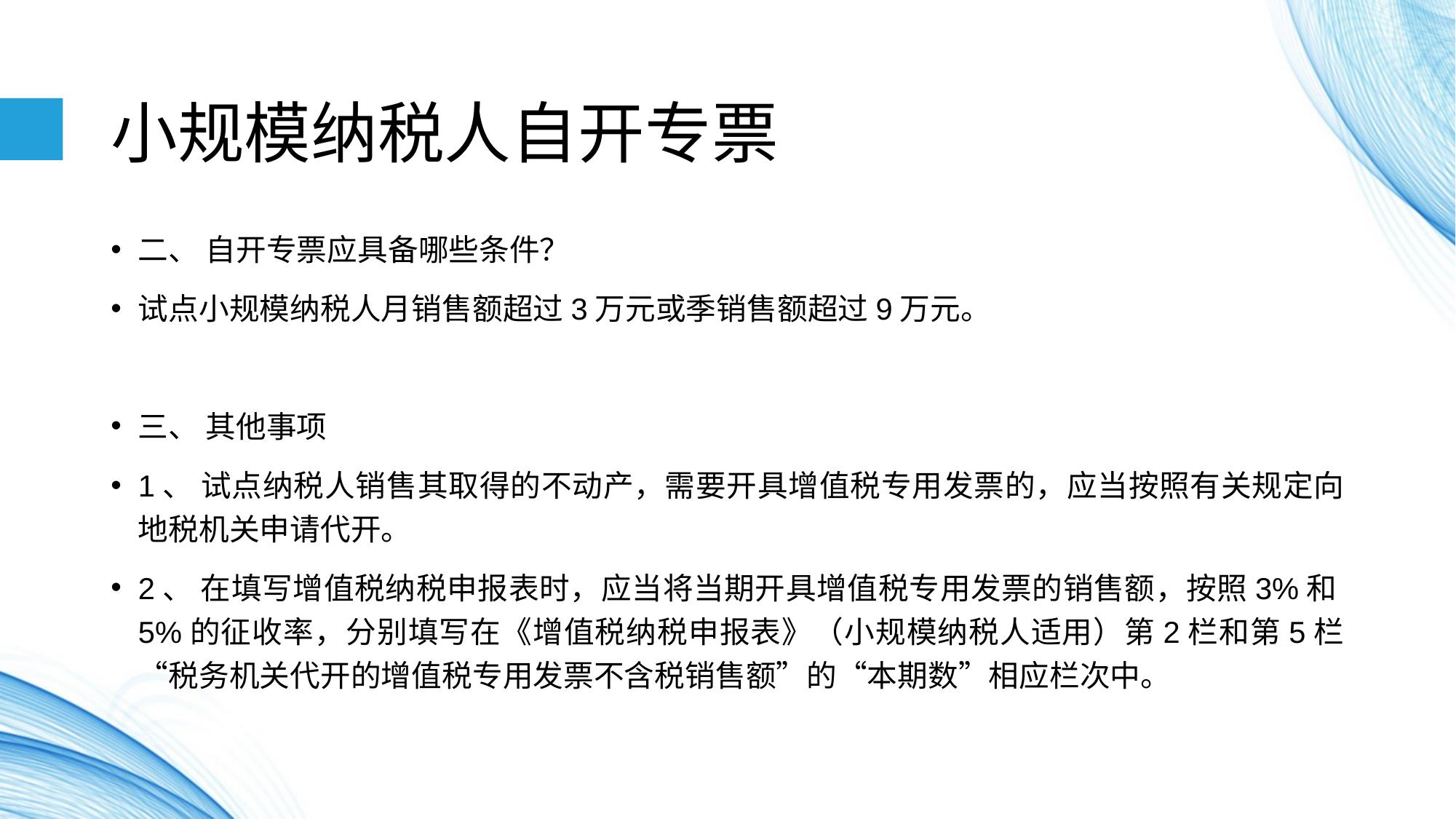

# 小规模纳税人自开专票
二、 自开专票应具备哪些条件？
试点小规模纳税人月销售额超过3万元或季销售额超过9万元。

三、 其他事项
1、 试点纳税人销售其取得的不动产，需要开具增值税专用发票的，应当按照有关规定向地税机关申请代开。
2、 在填写增值税纳税申报表时，应当将当期开具增值税专用发票的销售额，按照3%和5%的征收率，分别填写在《增值税纳税申报表》（小规模纳税人适用）第2栏和第5栏“税务机关代开的增值税专用发票不含税销售额”的“本期数”相应栏次中。